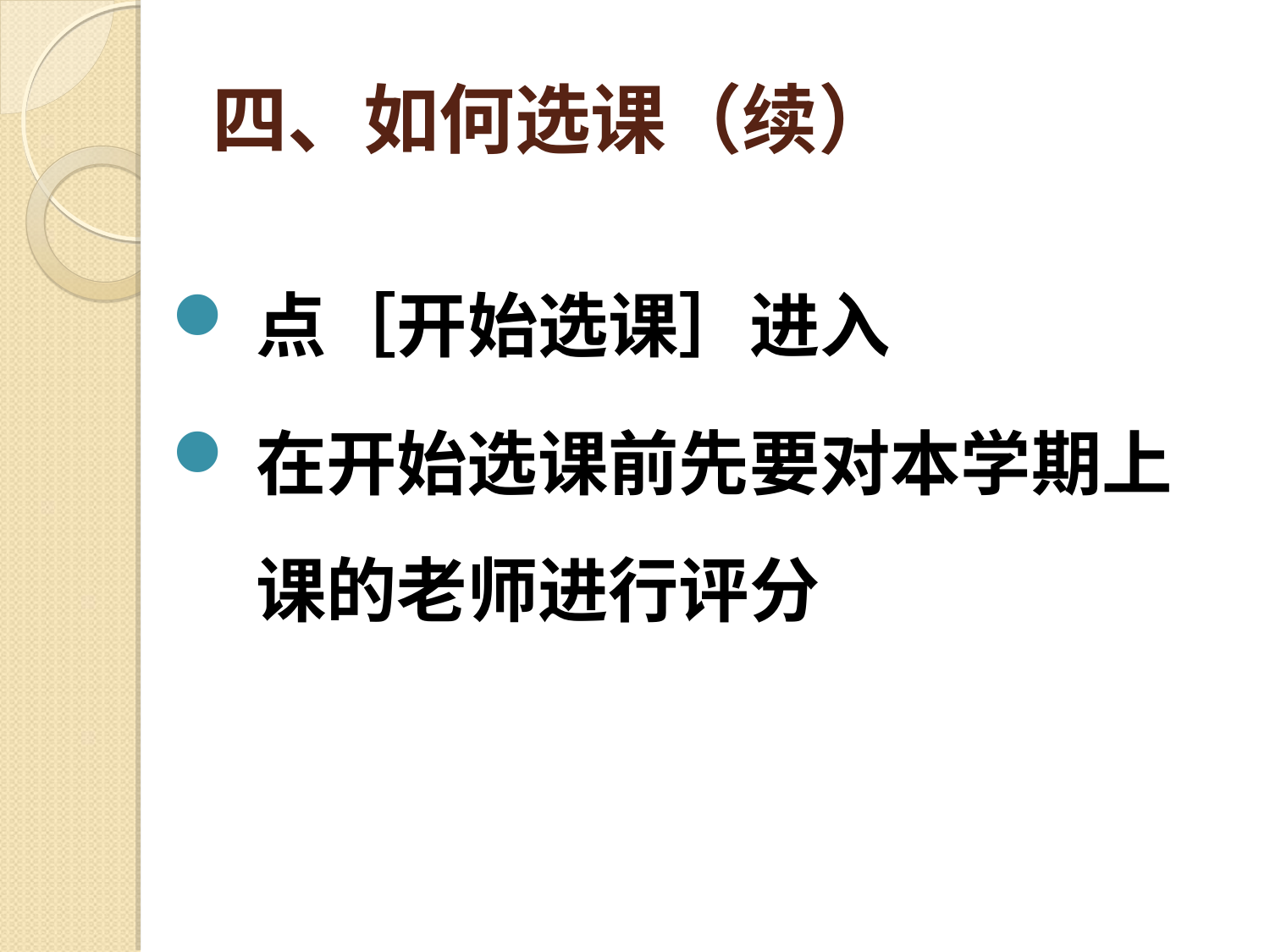

四、如何选课（续）
点［开始选课］进入
在开始选课前先要对本学期上课的老师进行评分